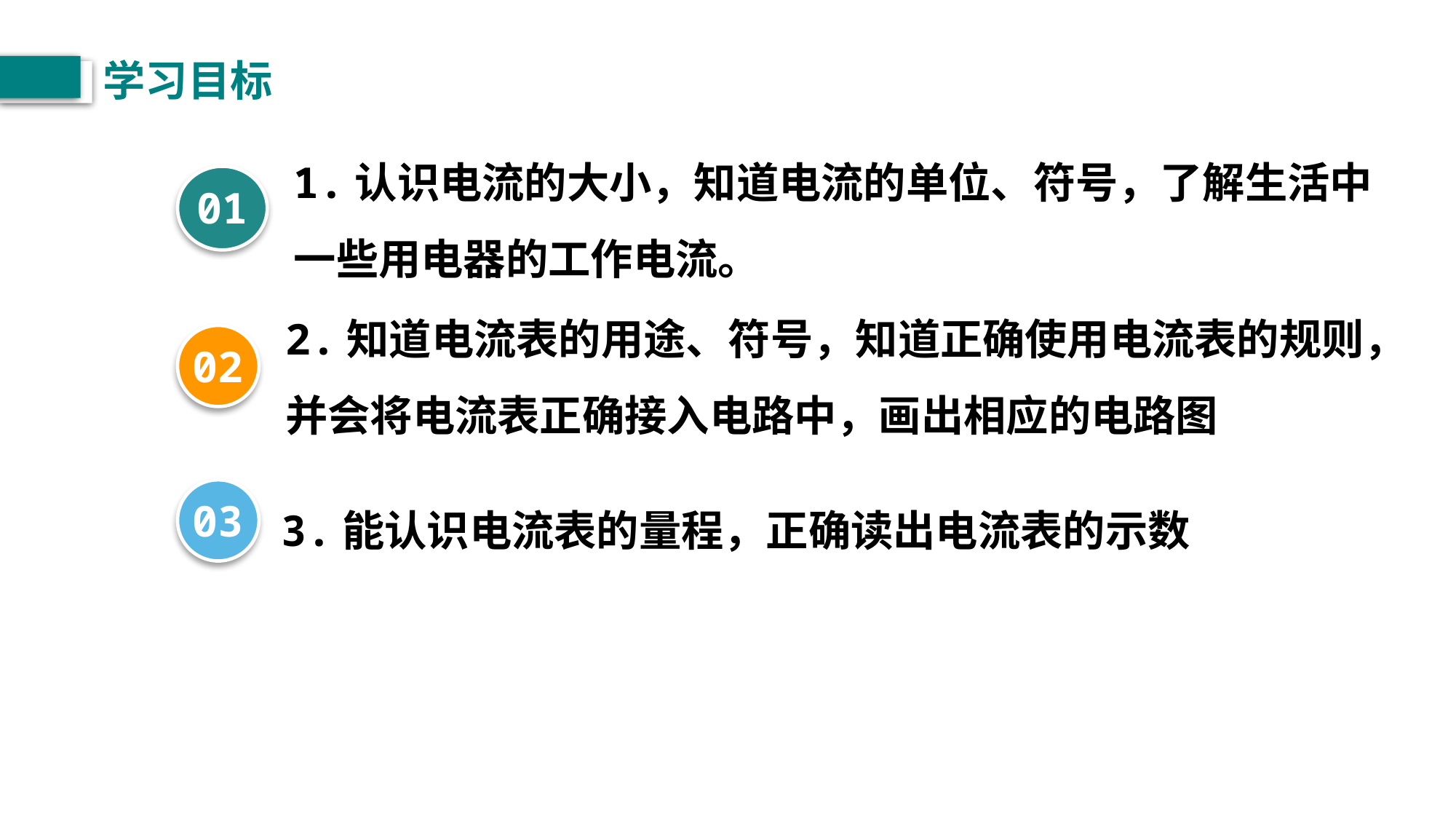

学习目标

1.认识电流的大小，知道电流的单位、符号，了解生活中一些用电器的工作电流。

01
2.知道电流表的用途、符号，知道正确使用电流表的规则，并会将电流表正确接入电路中，画出相应的电路图

02
3.能认识电流表的量程，正确读出电流表的示数

03